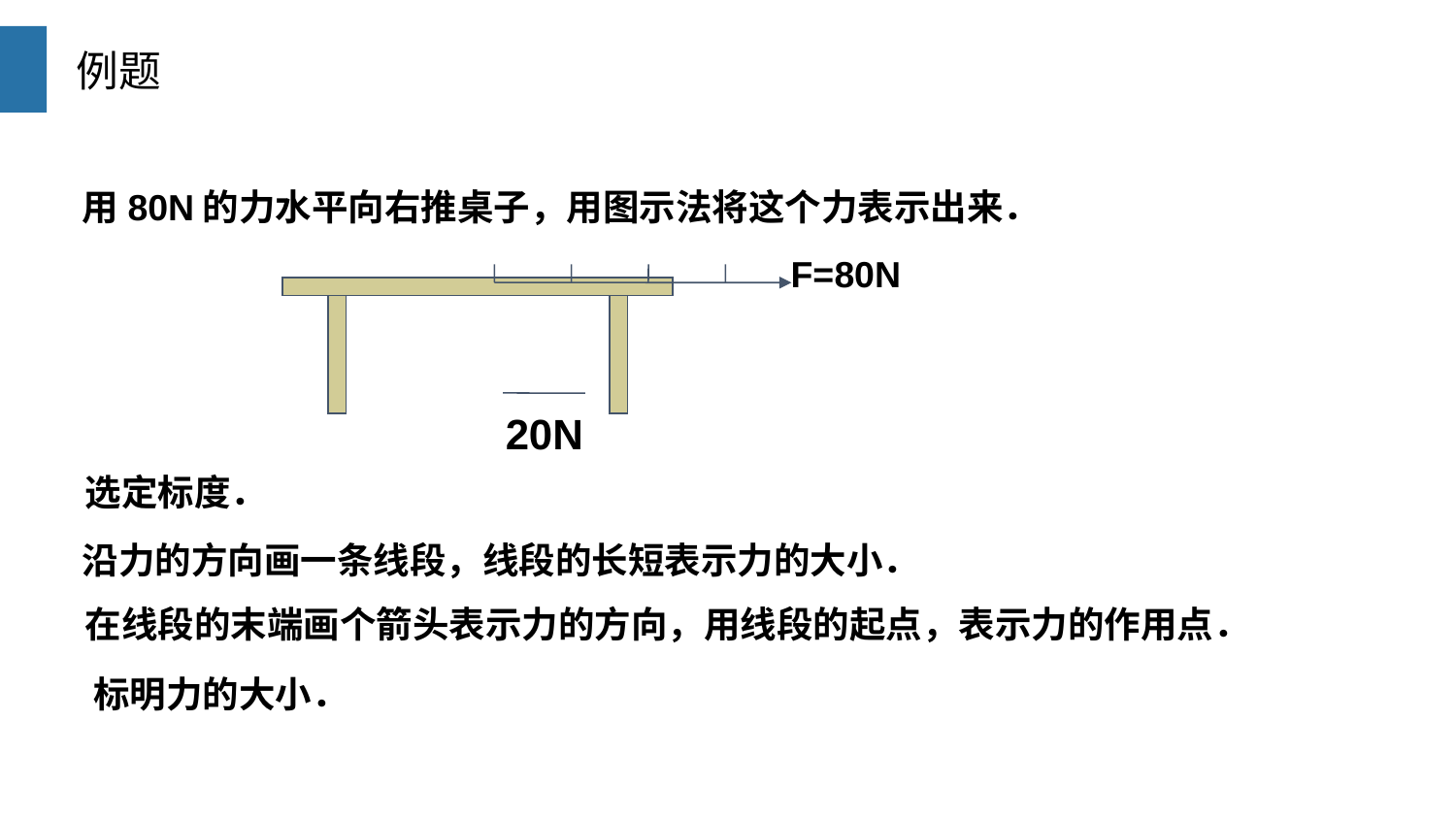

例题
用80N的力水平向右推桌子，用图示法将这个力表示出来．
F=80N
标明力的大小．

20N
选定标度．
沿力的方向画一条线段，线段的长短表示力的大小．
在线段的末端画个箭头表示力的方向，用线段的起点，表示力的作用点．